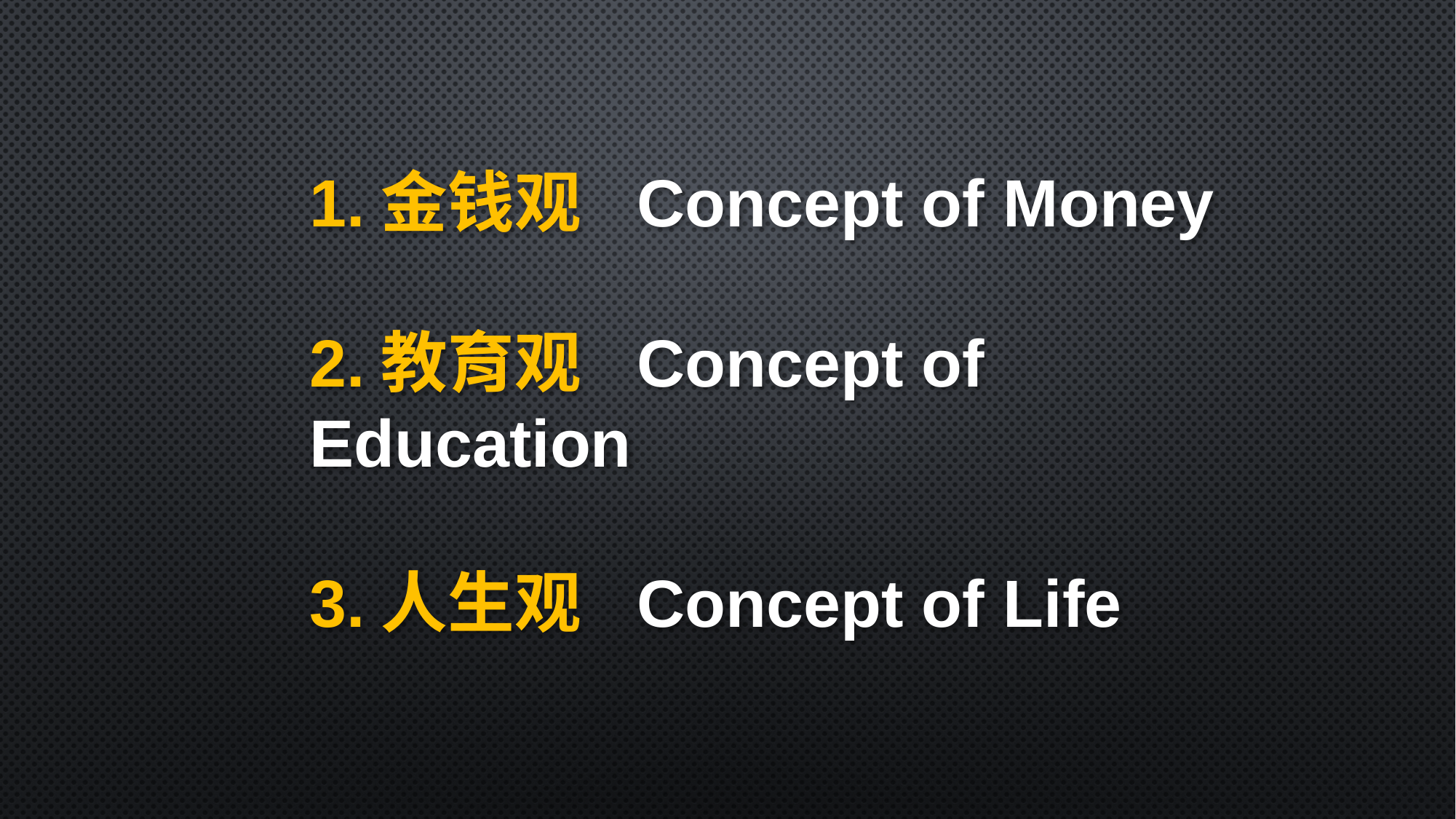

1.金钱观	Concept of Money

2.教育观	Concept of Education

3.人生观	Concept of Life